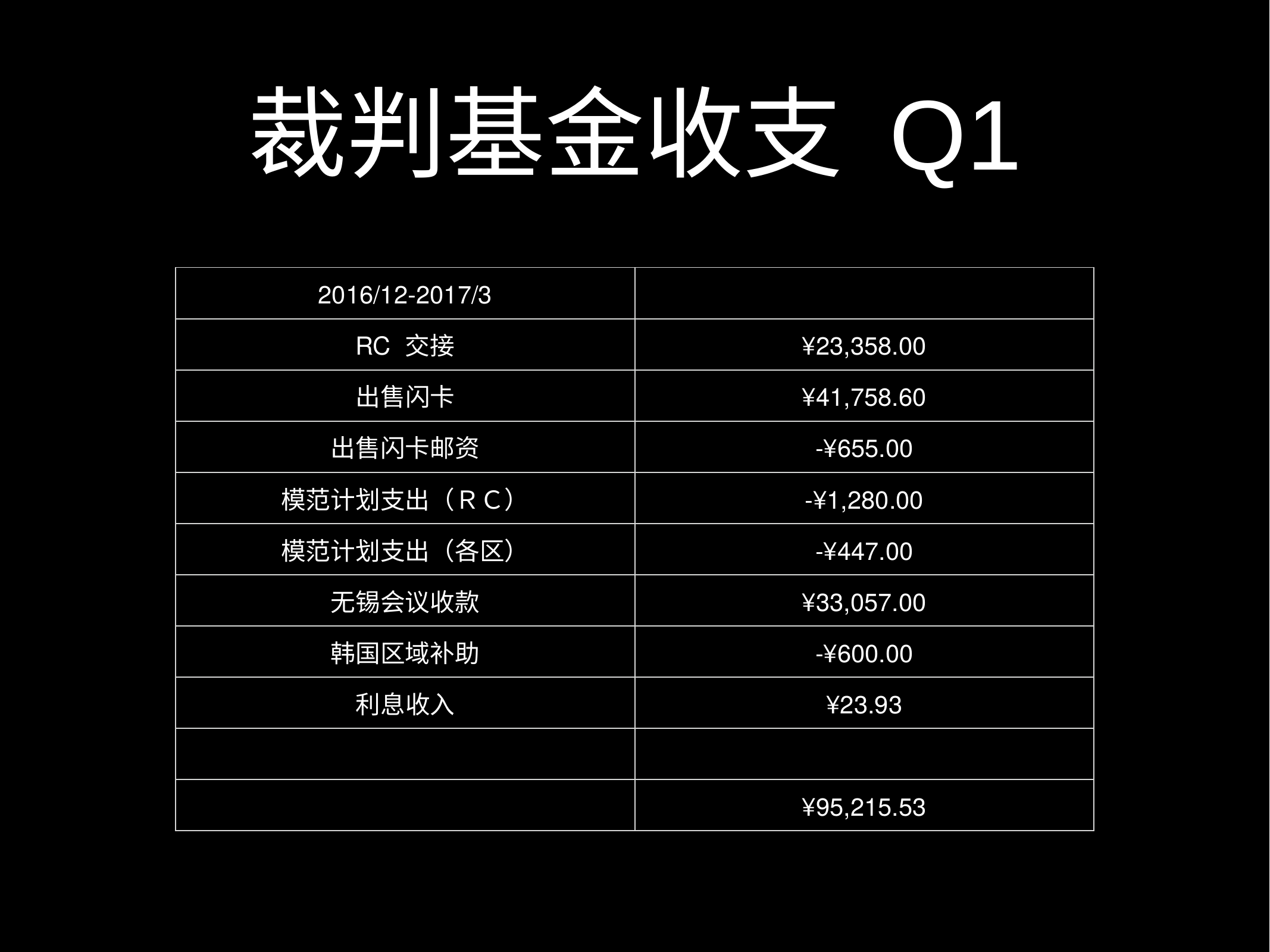

# 裁判基金收支 Q1
| 2016/12-2017/3 |  |
| --- | --- |
| RC 交接 | ¥23,358.00 |
| 出售闪卡 | ¥41,758.60 |
| 出售闪卡邮资 | -¥655.00 |
| 模范计划支出（ＲＣ） | -¥1,280.00 |
| 模范计划支出（各区） | -¥447.00 |
| 无锡会议收款 | ¥33,057.00 |
| 韩国区域补助 | -¥600.00 |
| 利息收入 | ¥23.93 |
|  |  |
|  | ¥95,215.53 |